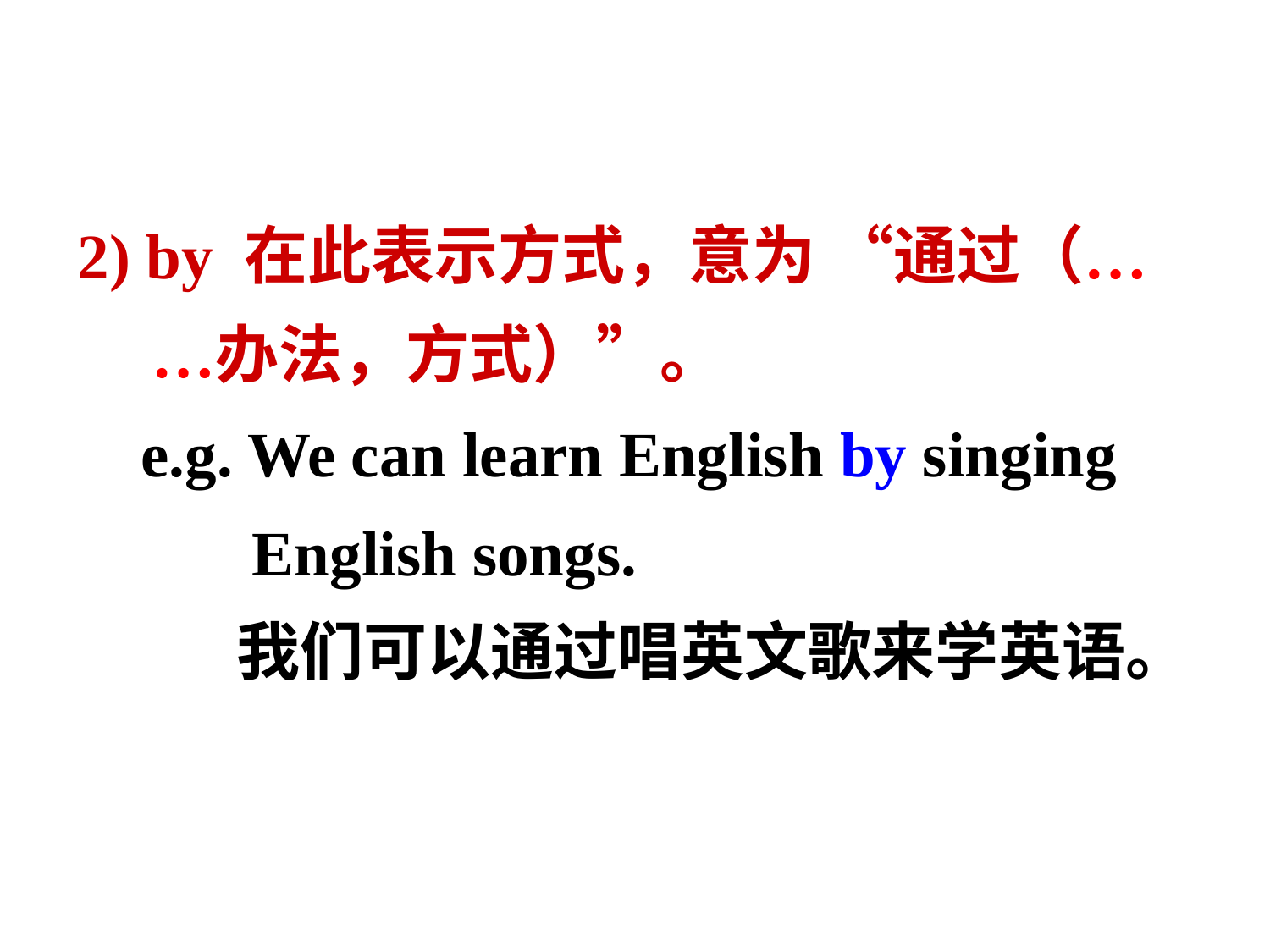

2) by 在此表示方式，意为 “通过（……办法，方式）”。
    e.g. We can learn English by singing
           English songs.
          我们可以通过唱英文歌来学英语。